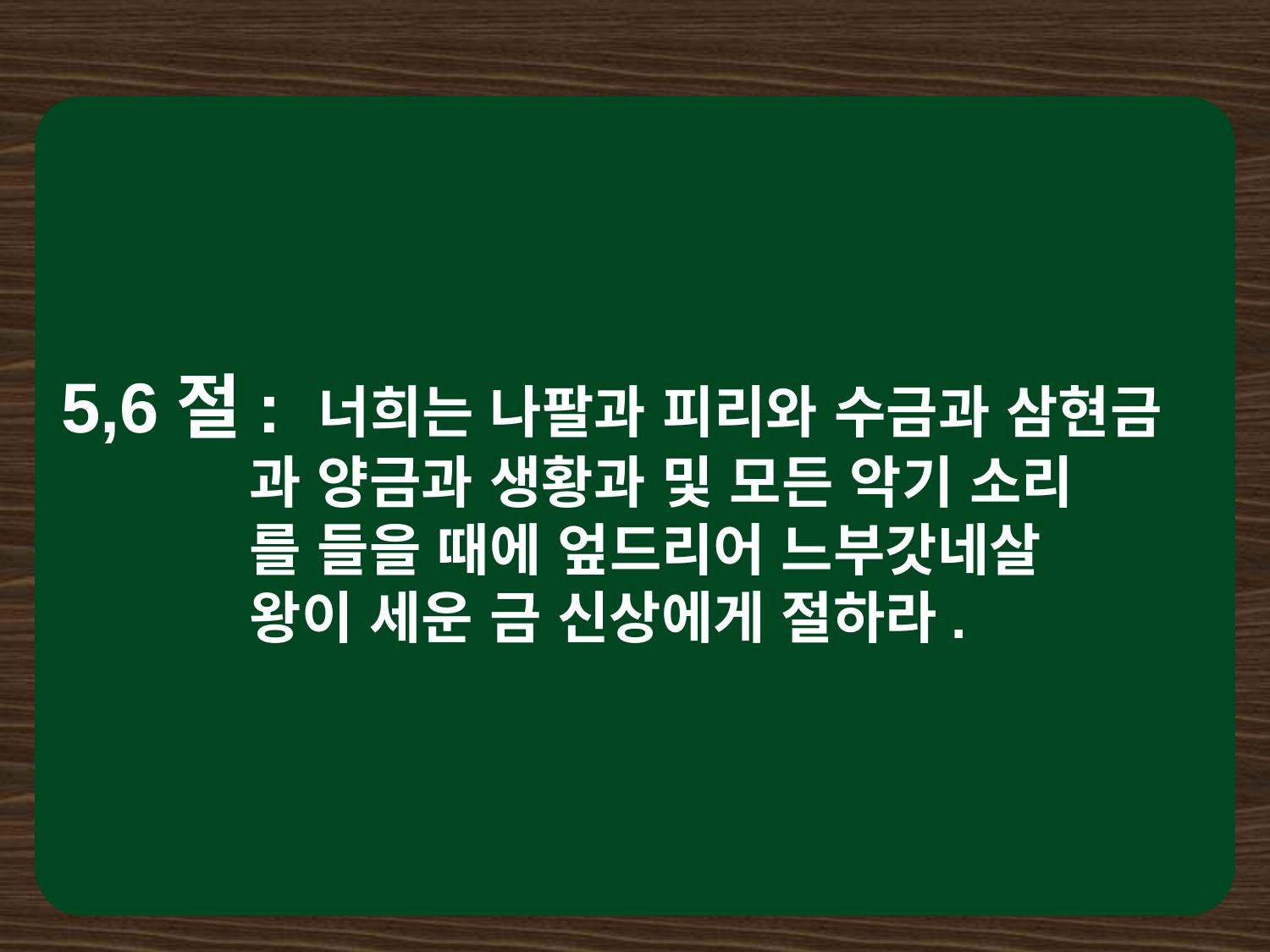

5,6절: 너희는 나팔과 피리와 수금과 삼현금
           과 양금과 생황과 및 모든 악기 소리
           를 들을 때에 엎드리어 느부갓네살
           왕이 세운 금 신상에게 절하라.